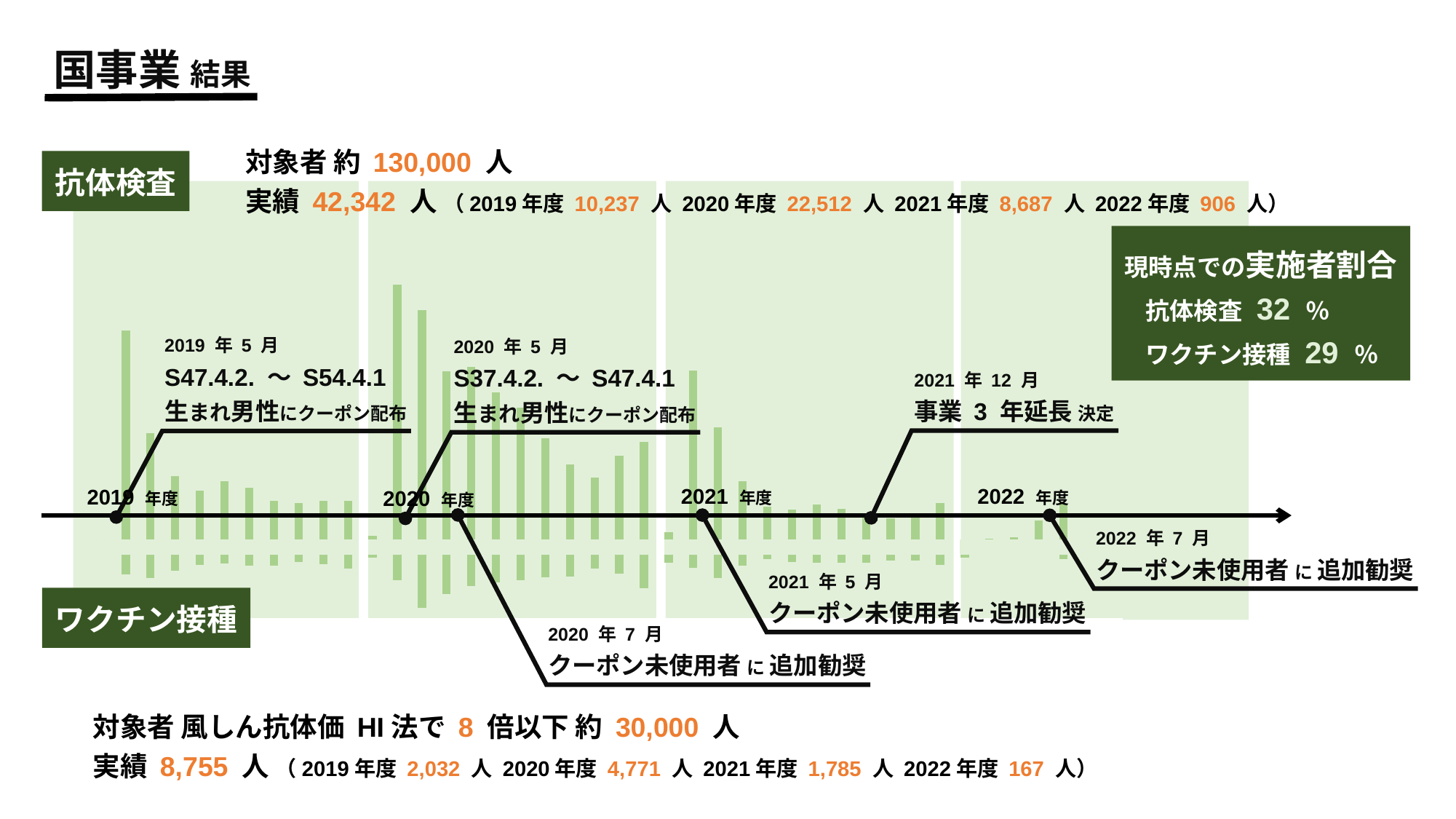

国事業 結果
対象者 約 130,000 人
実績 42,342 人 （2019年度 10,237 人 2020年度 22,512 人 2021年度 8,687 人 2022年度 906 人）
抗体検査

### Chart

| Category |  |  |  |
|---|---|---|---|
| 4月 | 3.0 | -201.0 | -200.0 |
| 5月 | 13.0 | -200.0 | -200.0 |
| 6月 | 3070.0 | -503.0 | -200.0 |
| 7月 | 1574.0 | -553.0 | -200.0 |
| 8月 | 940.0 | -448.0 | -200.0 |
| 9月 | 724.0 | -364.0 | -200.0 |
| 10月 | 864.0 | -334.0 | -200.0 |
| 11月 | 766.0 | -370.0 | -200.0 |
| 12月 | 578.0 | -371.0 | -200.0 |
| 1月 | 551.0 | -318.0 | -200.0 |
| 2月 | 578.0 | -353.0 | -200.0 |
| 3月 | 576.0 | -417.0 | -200.0 |
| 4月 | 63.0 | -254.0 | -200.0 |
| 5月 | 3747.0 | -588.0 | -200.0 |
| 6月 | 3369.0 | -994.0 | -200.0 |
| 7月 | 2474.0 | -791.0 | -200.0 |
| 8月 | 2546.0 | -674.0 | -200.0 |
| 9月 | 2166.0 | -616.0 | -200.0 |
| 10月 | 1942.0 | -587.0 | -200.0 |
| 11月 | 1497.0 | -543.0 | -200.0 |
| 12月 | 1108.0 | -531.0 | -200.0 |
| 1月 | 918.0 | -413.0 | -200.0 |
| 2月 | 1236.0 | -483.0 | -200.0 |
| 3月 | 1446.0 | -697.0 | -200.0 |
| 4月 | 120.0 | -326.0 | -200.0 |
| 5月 | 2484.0 | -407.0 | -200.0 |
| 6月 | 1653.0 | -554.0 | -200.0 |
| 7月 | 863.0 | -375.0 | -200.0 |
| 8月 | 497.0 | -279.0 | -200.0 |
| 9月 | 450.0 | -314.0 | -200.0 |
| 10月 | 526.0 | -324.0 | -200.0 |
| 11月 | 466.0 | -326.0 | -200.0 |
| 12月 | 351.0 | -327.0 | -200.0 |
| 1月 | 326.0 | -298.0 | -200.0 |
| 2月 | 400.0 | -294.0 | -200.0 |
| 3月 | 551.0 | -361.0 | -200.0 |
| 4月 | 13.0 | -254.0 | -200.0 |
| 5月 | 26.0 | -215.0 | -200.0 |
| 6月 | 41.0 | -213.0 | -200.0 |
| 7月 | 293.0 | -207.0 | -200.0 |
| 8月 | 533.0 | -277.0 | -200.0 |
| 9月 | 0.0 | -201.0 | -200.0 |
現時点での実施者割合
  抗体検査 32 ％
  ワクチン接種 29 ％
2019 年 5 月
S47.4.2. ～ S54.4.1
生まれ男性にクーポン配布
2020 年 5 月
S37.4.2. ～ S47.4.1
生まれ男性にクーポン配布
2021 年 12 月
事業 3 年延長 決定
2021 年度
2022 年度
2019 年度
2020 年度
2022 年 7 月
クーポン未使用者 に 追加勧奨
2021 年 5 月
クーポン未使用者 に 追加勧奨
ワクチン接種
2020 年 7 月
クーポン未使用者 に 追加勧奨

対象者 風しん抗体価 HI法で 8 倍以下 約 30,000 人
実績 8,755 人 （2019年度 2,032 人 2020年度 4,771 人 2021年度 1,785 人 2022年度 167 人）